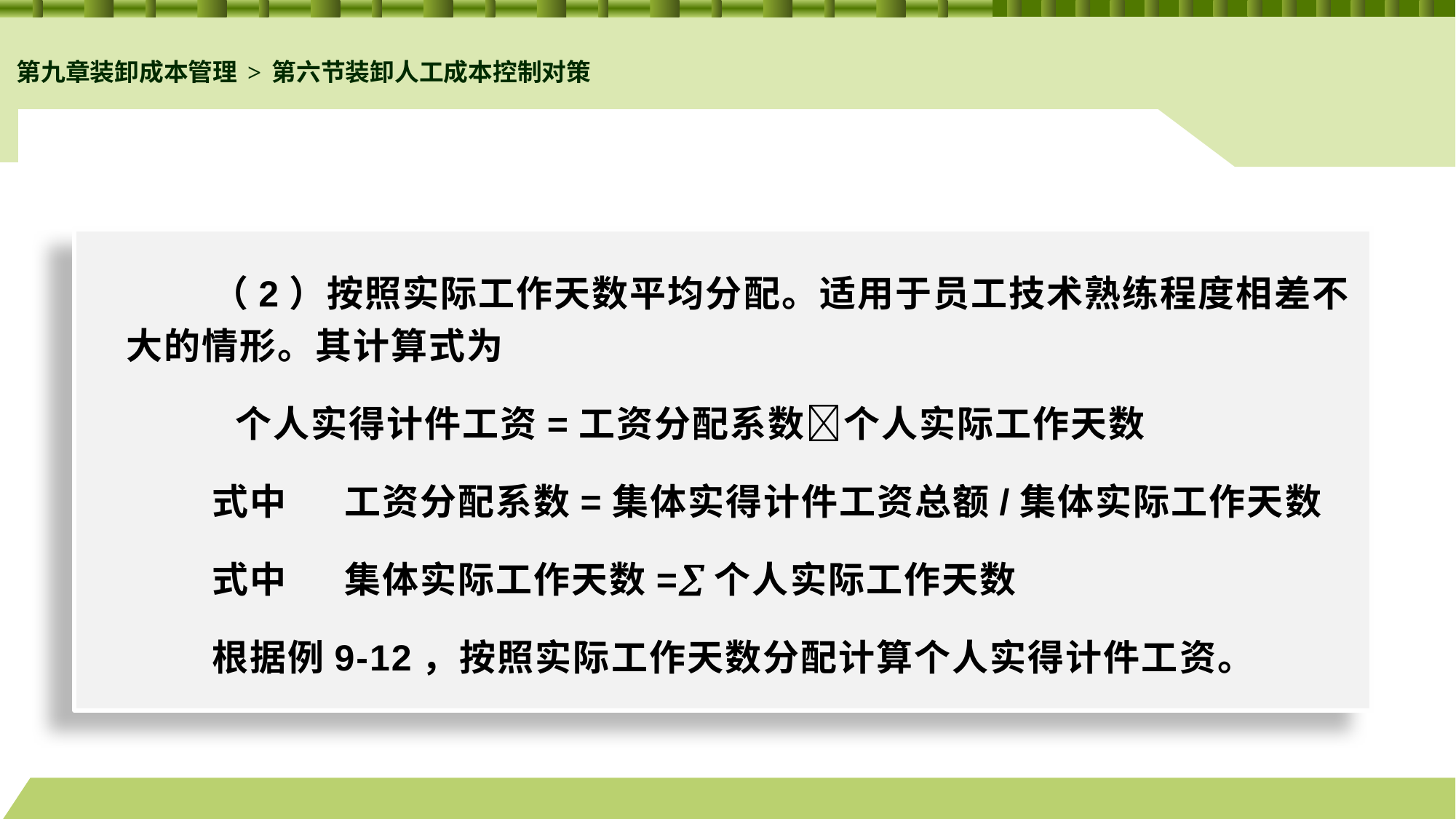

第九章装卸成本管理>第六节装卸人工成本控制对策
#
（2）按照实际工作天数平均分配。适用于员工技术熟练程度相差不大的情形。其计算式为
	个人实得计件工资=工资分配系数×个人实际工作天数
式中	工资分配系数=集体实得计件工资总额/集体实际工作天数
式中	集体实际工作天数=∑个人实际工作天数
根据例9-12，按照实际工作天数分配计算个人实得计件工资。